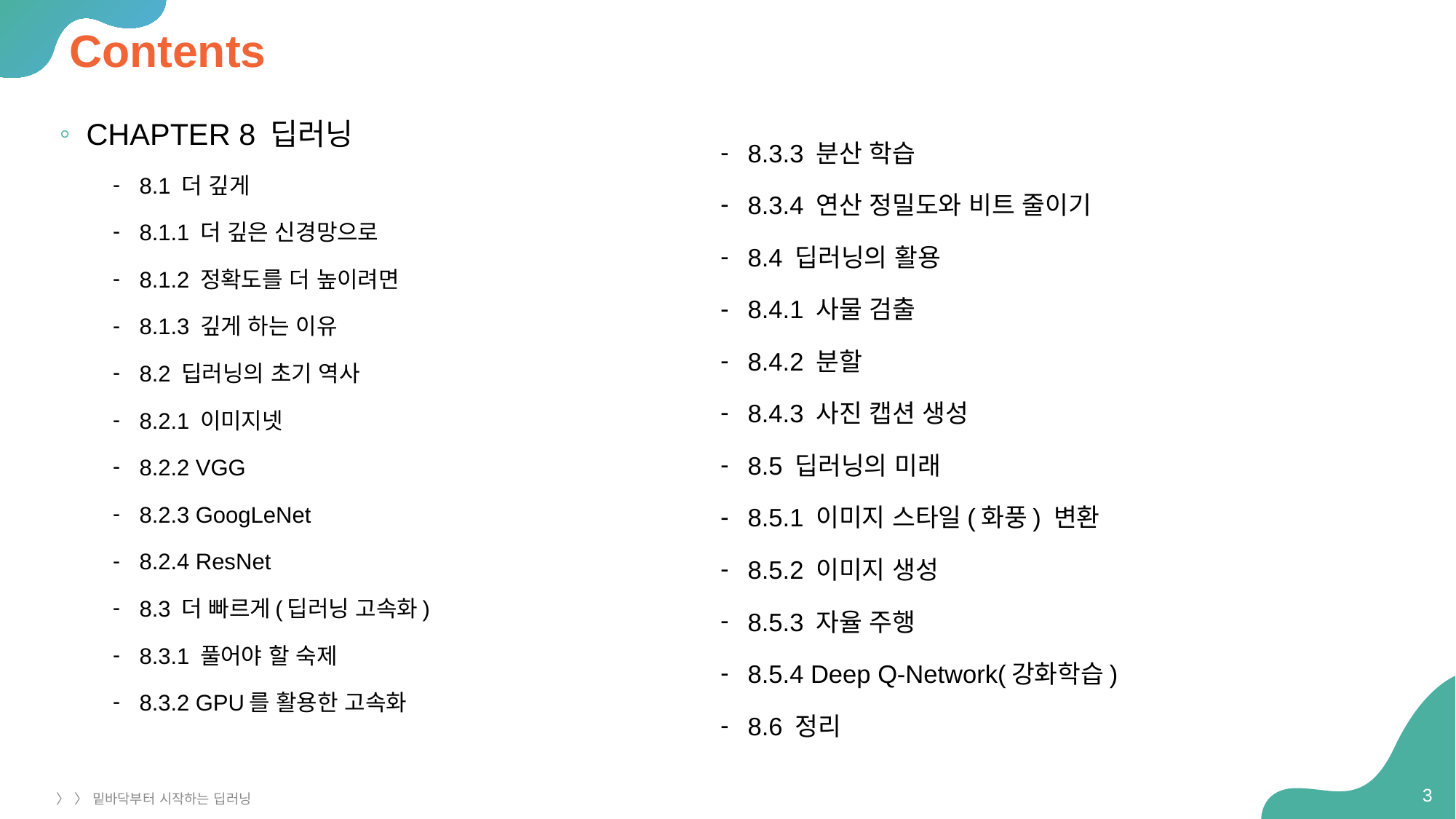

# Contents
CHAPTER 8 딥러닝
8.1 더 깊게
8.1.1 더 깊은 신경망으로
8.1.2 정확도를 더 높이려면
8.1.3 깊게 하는 이유
8.2 딥러닝의 초기 역사
8.2.1 이미지넷
8.2.2 VGG
8.2.3 GoogLeNet
8.2.4 ResNet
8.3 더 빠르게(딥러닝 고속화)
8.3.1 풀어야 할 숙제
8.3.2 GPU를 활용한 고속화
8.3.3 분산 학습
8.3.4 연산 정밀도와 비트 줄이기
8.4 딥러닝의 활용
8.4.1 사물 검출
8.4.2 분할
8.4.3 사진 캡션 생성
8.5 딥러닝의 미래
8.5.1 이미지 스타일(화풍) 변환
8.5.2 이미지 생성
8.5.3 자율 주행
8.5.4 Deep Q-Network(강화학습)
8.6 정리

3
〉 〉 밑바닥부터 시작하는 딥러닝